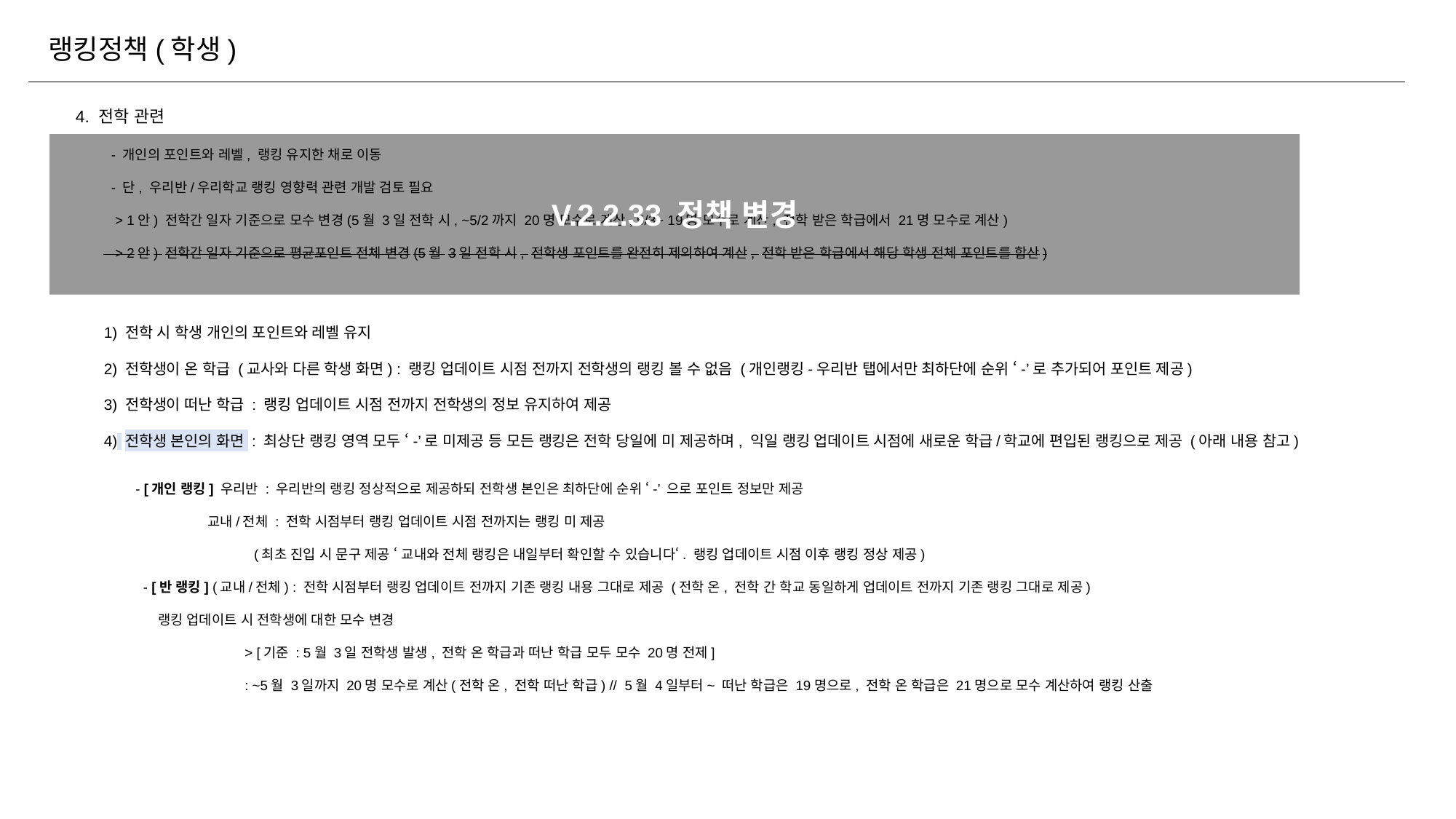

랭킹정책(학생)
4. 전학 관련
  - 개인의 포인트와 레벨, 랭킹 유지한 채로 이동
  - 단, 우리반/우리학교 랭킹 영향력 관련 개발 검토 필요
   > 1안) 전학간 일자 기준으로 모수 변경(5월 3일 전학 시, ~5/2까지 20명 모수로 계산, 5/3~ 19명 모수로 계산, 전학 받은 학급에서 21명 모수로 계산)
   > 2안) 전학간 일자 기준으로 평균포인트 전체 변경(5월 3일 전학 시, 전학생 포인트를 완전히 제외하여 계산, 전학 받은 학급에서 해당 학생 전체 포인트를 합산)
V.2.2.33 정책 변경
 1) 전학 시 학생 개인의 포인트와 레벨 유지
 2) 전학생이 온 학급 (교사와 다른 학생 화면) : 랭킹 업데이트 시점 전까지 전학생의 랭킹 볼 수 없음 (개인랭킹-우리반 탭에서만 최하단에 순위 ‘-’로 추가되어 포인트 제공)
 3) 전학생이 떠난 학급 : 랭킹 업데이트 시점 전까지 전학생의 정보 유지하여 제공
 4) 전학생 본인의 화면 : 최상단 랭킹 영역 모두 ‘-’로 미제공 등 모든 랭킹은 전학 당일에 미 제공하며, 익일 랭킹 업데이트 시점에 새로운 학급/학교에 편입된 랭킹으로 제공 (아래 내용 참고)
- [개인 랭킹] 우리반 : 우리반의 랭킹 정상적으로 제공하되 전학생 본인은 최하단에 순위 ‘-’ 으로 포인트 정보만 제공
                  교내/전체 : 전학 시점부터 랭킹 업데이트 시점 전까지는 랭킹 미 제공
                               (최초 진입 시 문구 제공 ‘ 교내와 전체 랭킹은 내일부터 확인할 수 있습니다‘. 랭킹 업데이트 시점 이후 랭킹 정상 제공)
  - [반 랭킹] (교내/전체) : 전학 시점부터 랭킹 업데이트 전까지 기존 랭킹 내용 그대로 제공 (전학 온, 전학 간 학교 동일하게 업데이트 전까지 기존 랭킹 그대로 제공)
     랭킹 업데이트 시 전학생에 대한 모수 변경
	> [기준 : 5월 3일 전학생 발생, 전학 온 학급과 떠난 학급 모두 모수 20명 전제]
	: ~5월 3일까지 20명 모수로 계산(전학 온, 전학 떠난 학급) //  5월 4일부터~ 떠난 학급은 19명으로, 전학 온 학급은 21명으로 모수 계산하여 랭킹 산출